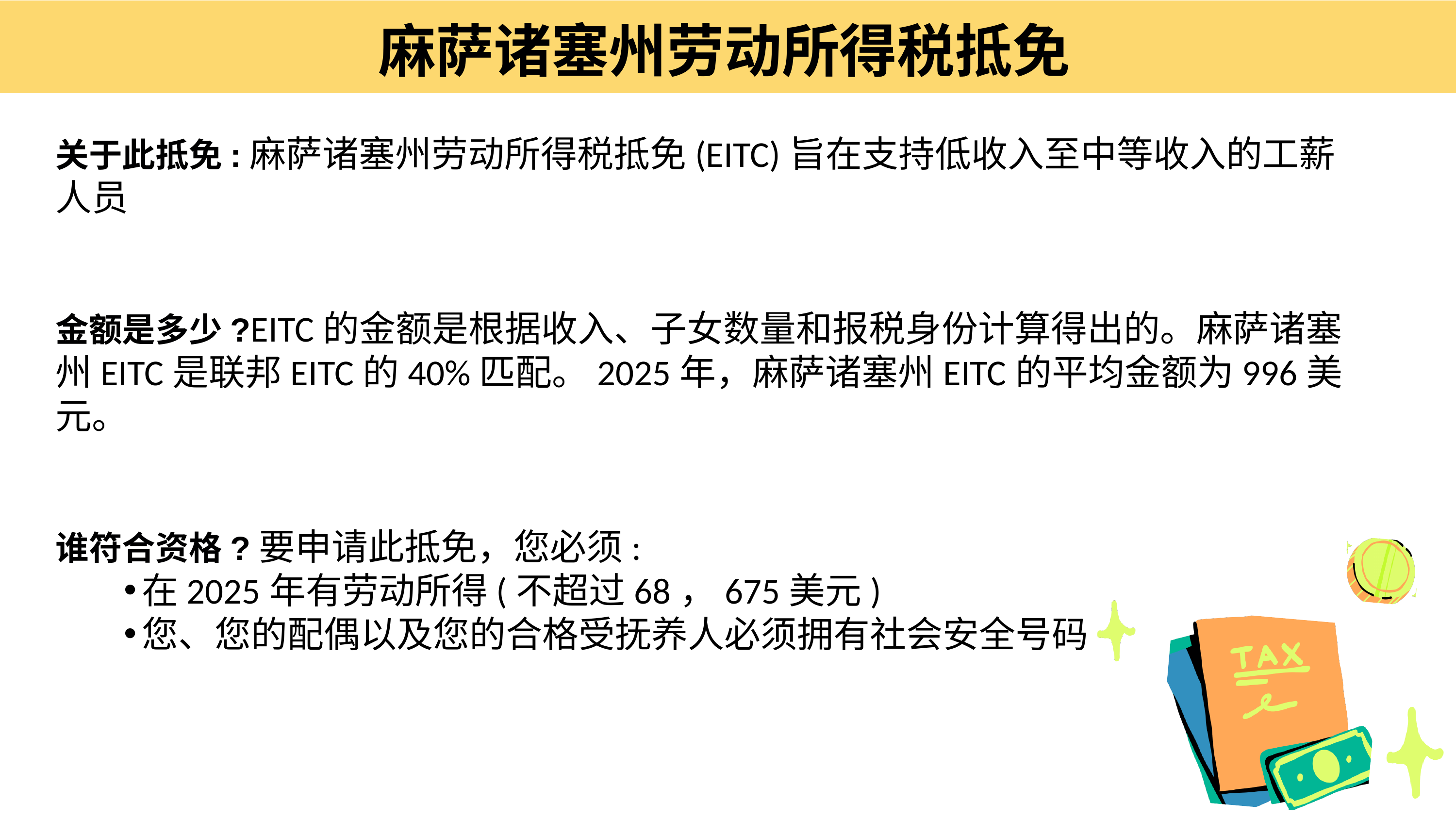

麻萨诸塞州劳动所得税抵免
关于此抵免:麻萨诸塞州劳动所得税抵免(EITC)旨在支持低收入至中等收入的工薪人员

金额是多少?EITC的金额是根据收入、子女数量和报税身份计算得出的。麻萨诸塞州EITC是联邦EITC的40%匹配。2025年，麻萨诸塞州EITC的平均金额为996美元。

谁符合资格?要申请此抵免，您必须:
在2025年有劳动所得(不超过68，675美元)
您、您的配偶以及您的合格受抚养人必须拥有社会安全号码